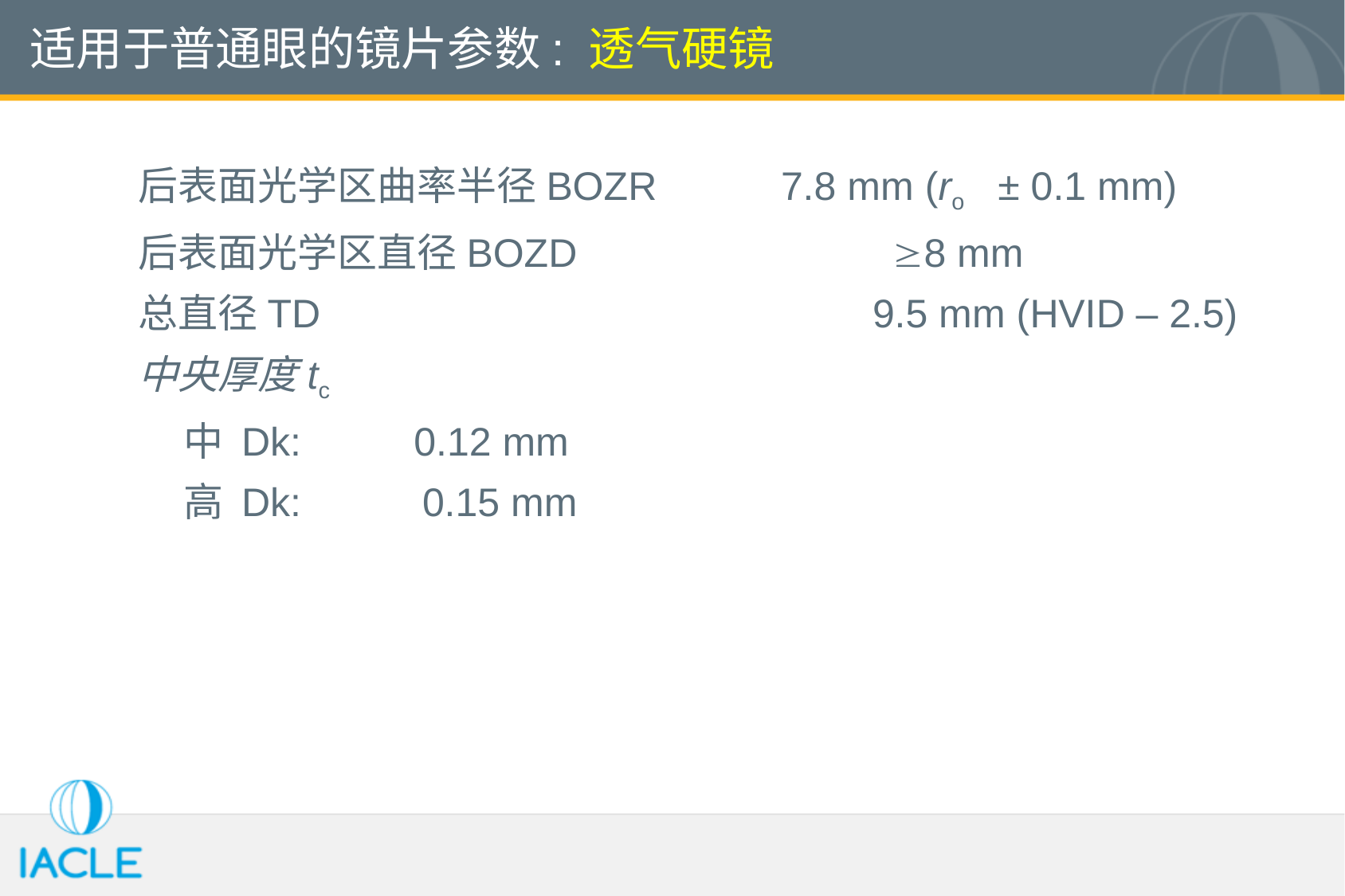

# 适用于普通眼的镜片参数: 透气硬镜

后表面光学区曲率半径BOZR		7.8 mm (ro   ± 0.1 mm)
后表面光学区直径BOZD		          ≥8 mm
总直径TD			                   9.5 mm (HVID – 2.5)
中央厚度tc
	中 Dk:	          0.12 mm
	高 Dk:		0.15 mm